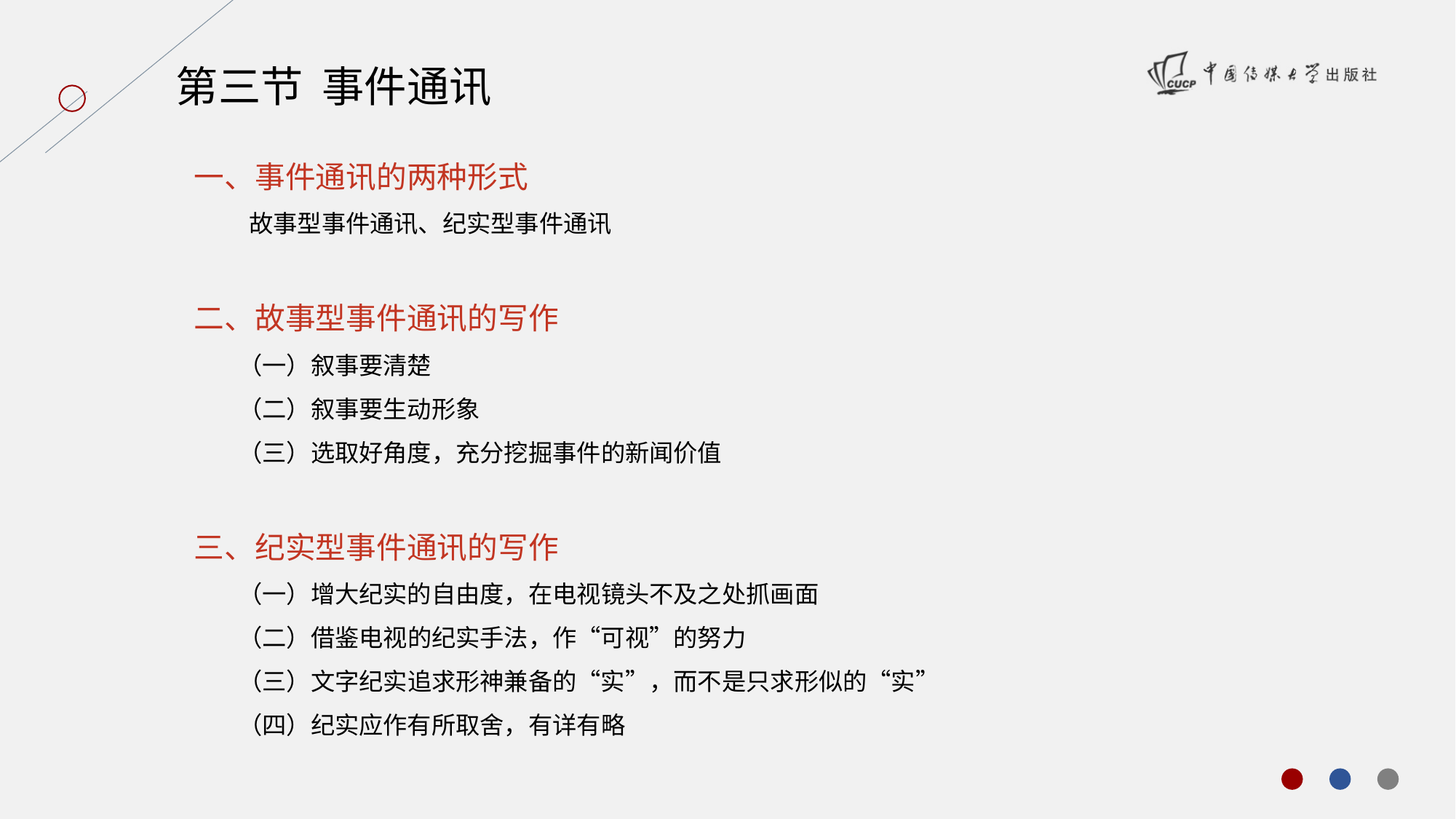

第三节  事件通讯

一、事件通讯的两种形式
         故事型事件通讯、纪实型事件通讯

二、故事型事件通讯的写作
       （一）叙事要清楚
       （二）叙事要生动形象
       （三）选取好角度，充分挖掘事件的新闻价值

三、纪实型事件通讯的写作
       （一）增大纪实的自由度，在电视镜头不及之处抓画面
       （二）借鉴电视的纪实手法，作“可视”的努力
       （三）文字纪实追求形神兼备的“实”，而不是只求形似的“实”
       （四）纪实应作有所取舍，有详有略